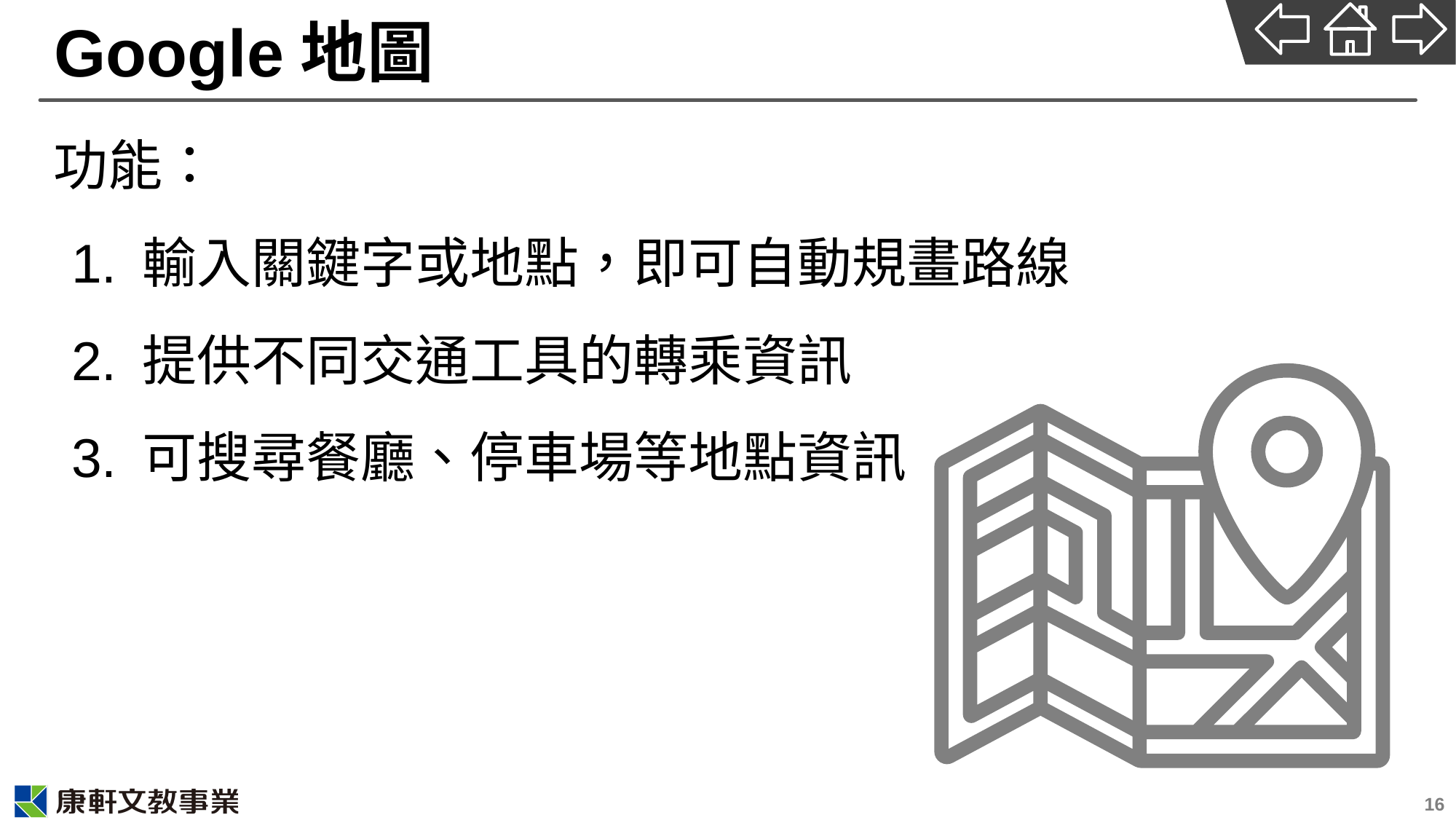

# Google地圖
功能：
輸入關鍵字或地點，即可自動規畫路線
提供不同交通工具的轉乘資訊
可搜尋餐廳、停車場等地點資訊

16